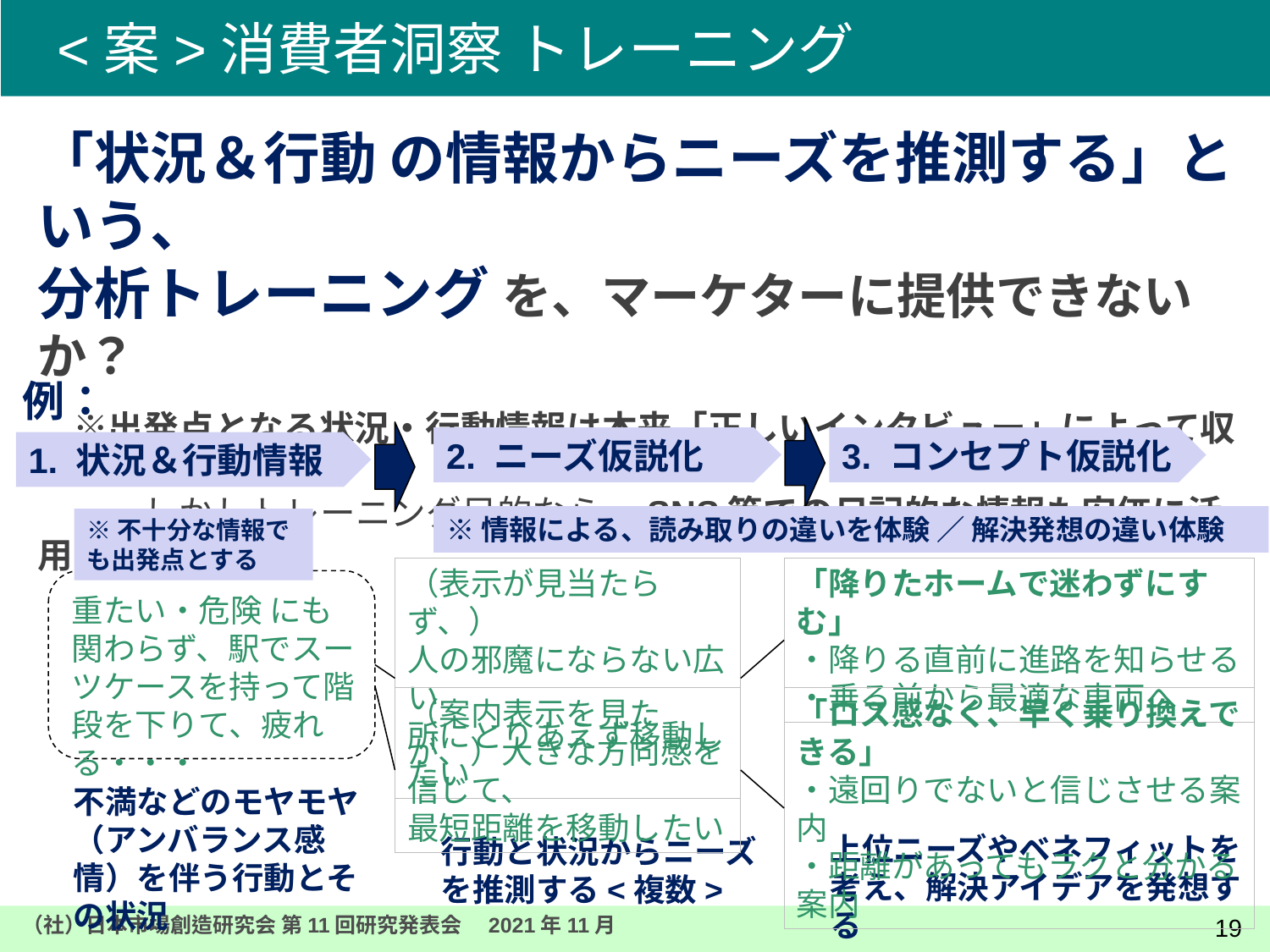

# <案>消費者洞察 トレーニング
「状況＆行動 の情報からニーズを推測する」という、
分析トレーニング を、マーケターに提供できないか？

　※出発点となる状況・行動情報は本来「正しいインタビュー」によって収集すべき。
　　　しかしトレーニング目的なら、SNS等での日記的な情報も安価に活用可能か。
例：

2. ニーズ仮説化
3. コンセプト仮説化
1. 状況＆行動情報
※情報による、読み取りの違いを体験 ／ 解決発想の違い体験
※不十分な情報でも出発点とする
（表示が見当たらず、）
人の邪魔にならない広い
所にとりあえず移動したい
「降りたホームで迷わずにすむ」
・降りる直前に進路を知らせる
・乗る前から最適な車両へ

重たい・危険 にも関わらず、駅でスーツケースを持って階段を下りて、疲れる・・・
（案内表示を見たが、）大きな方向感を信じて、
最短距離を移動したい
「ロス感なく、早く乗り換えできる」
・遠回りでないと信じさせる案内
・距離があってもラクと分かる案内
不満などのモヤモヤ
（アンバランス感情）を伴う行動とその状況
上位ニーズやベネフィットを考え、解決アイデアを発想する
行動と状況からニーズを推測する<複数>
19